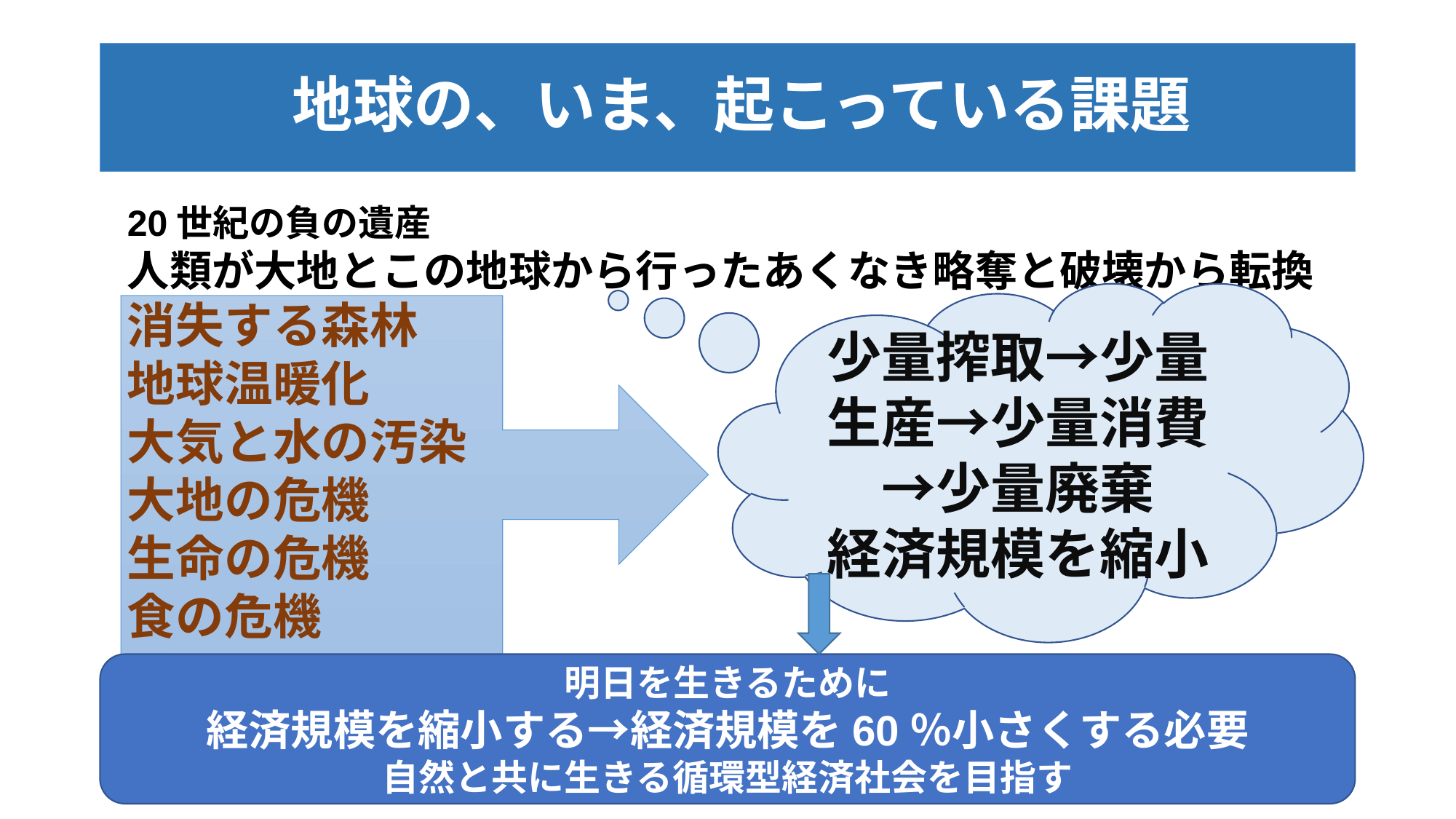

# 地球の、いま、起こっている課題
20世紀の負の遺産
人類が大地とこの地球から行ったあくなき略奪と破壊から転換
消失する森林
地球温暖化
大気と水の汚染
大地の危機
生命の危機
食の危機
少量搾取→少量生産→少量消費→少量廃棄
経済規模を縮小

明日を生きるために
経済規模を縮小する→経済規模を60％小さくする必要
自然と共に生きる循環型経済社会を目指す